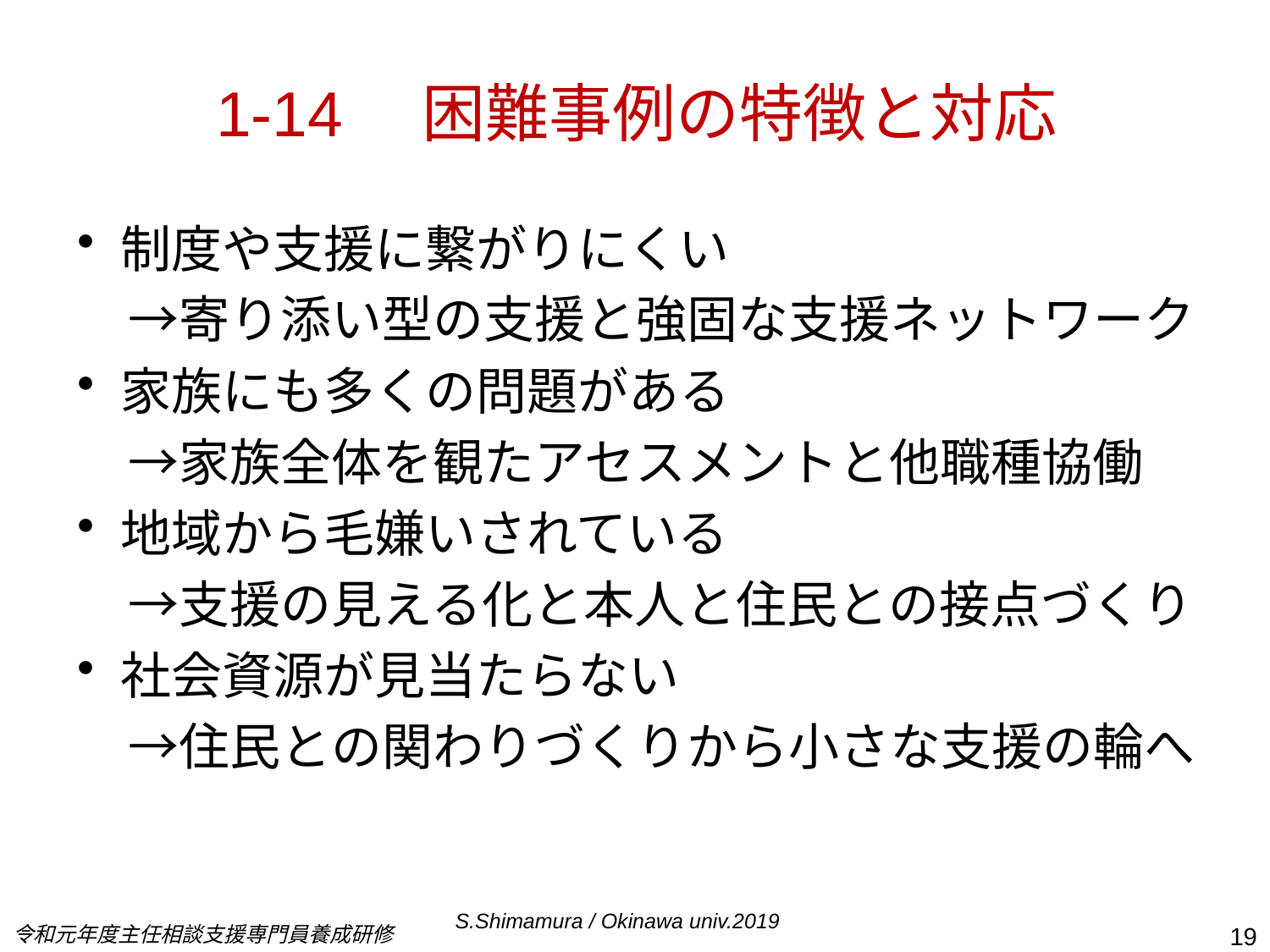

# 1-14　困難事例の特徴と対応
制度や支援に繋がりにくい
　→寄り添い型の支援と強固な支援ネットワーク
家族にも多くの問題がある
　→家族全体を観たアセスメントと他職種協働
地域から毛嫌いされている
　→支援の見える化と本人と住民との接点づくり
社会資源が見当たらない
　→住民との関わりづくりから小さな支援の輪へ
S.Shimamura / Okinawa univ.2019
令和元年度主任相談支援専門員養成研修
19